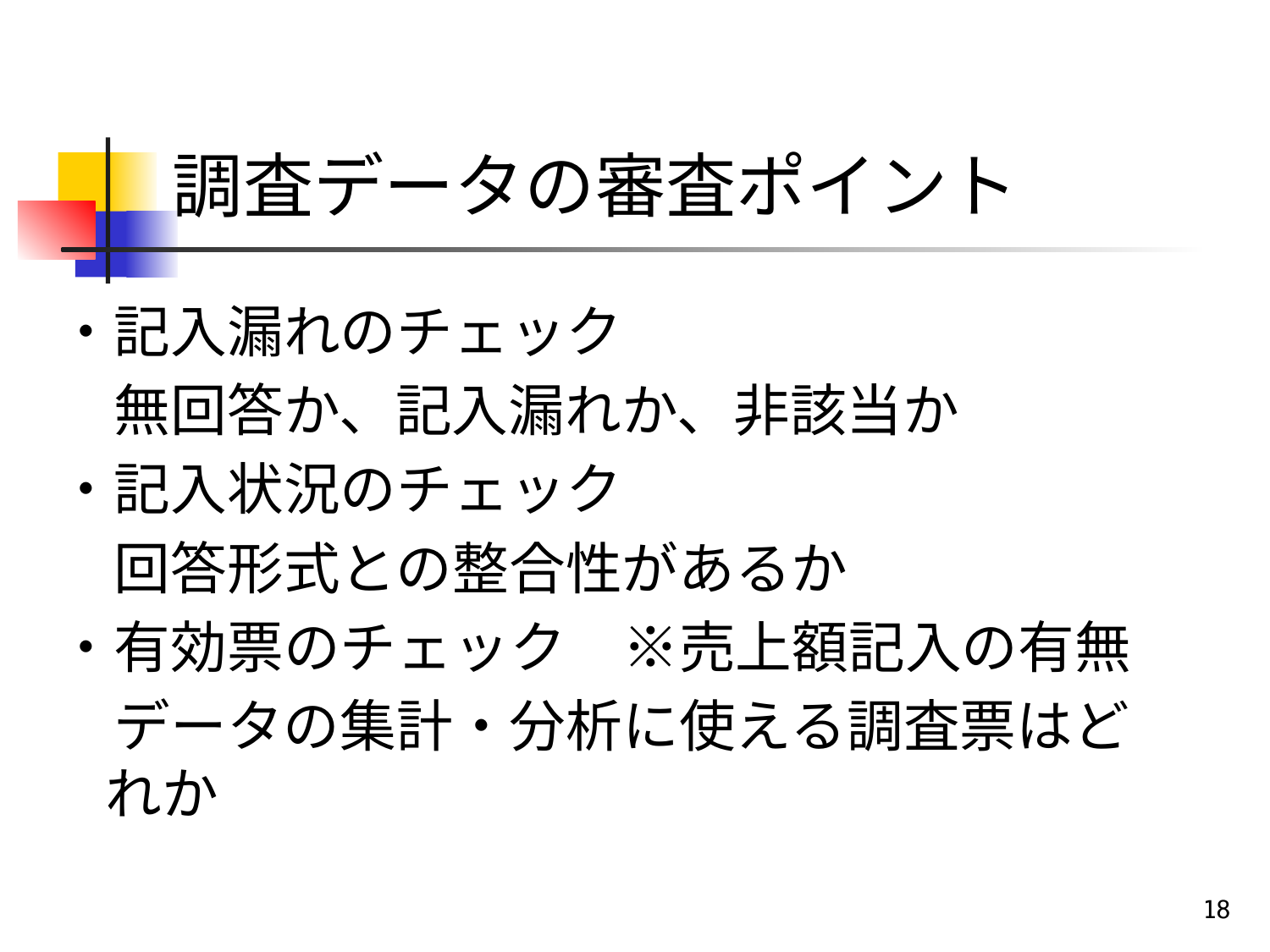

調査データの審査ポイント
・記入漏れのチェック
　無回答か、記入漏れか、非該当か
・記入状況のチェック
　回答形式との整合性があるか
・有効票のチェック　※売上額記入の有無
　データの集計・分析に使える調査票はどれか
18